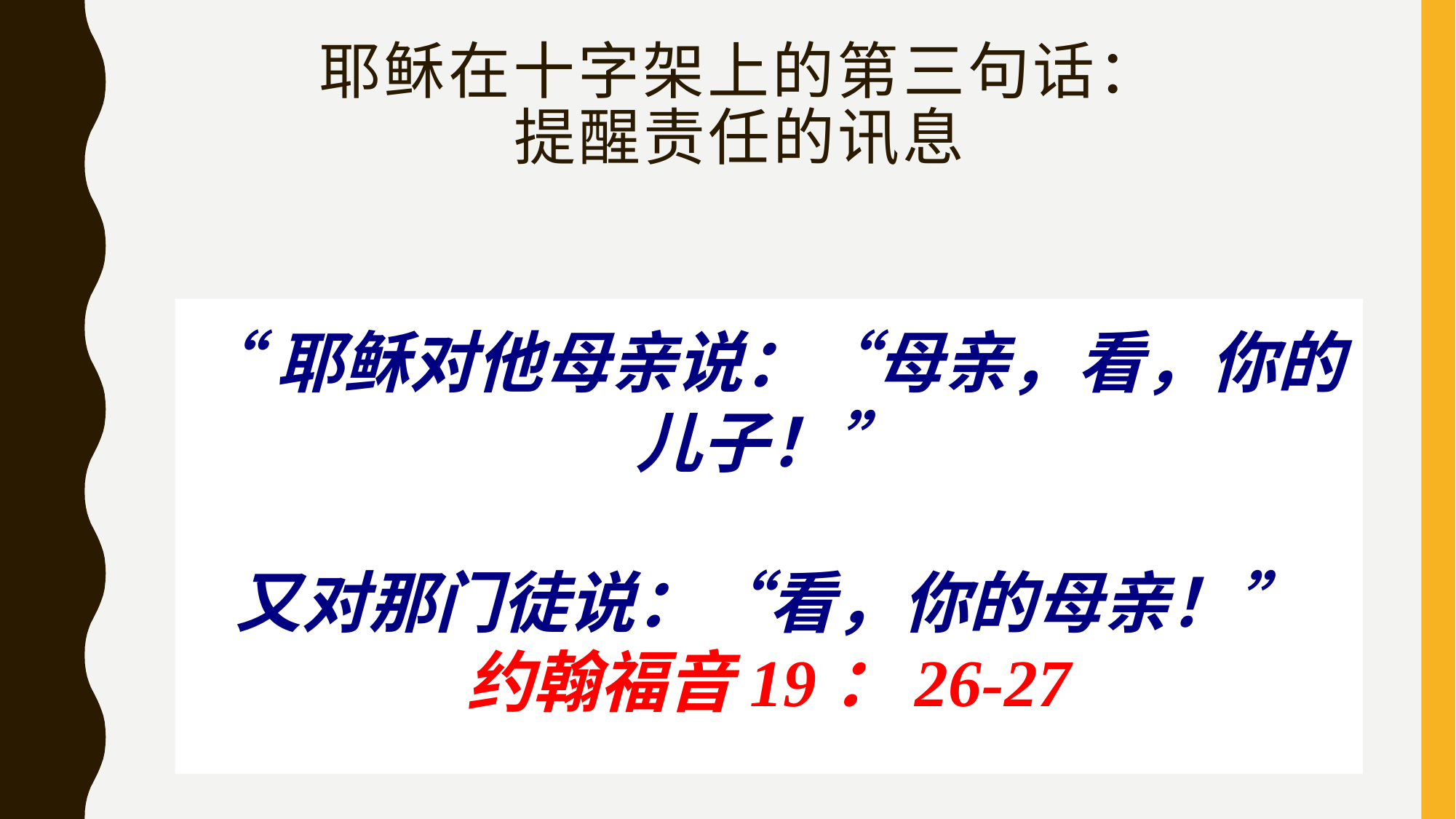

# 耶稣在十字架上的第三句话： 提醒责任的讯息
“耶稣对他母亲说：“母亲，看，你的儿子！”
又对那门徒说：“看，你的母亲！”
约翰福音19：26-27